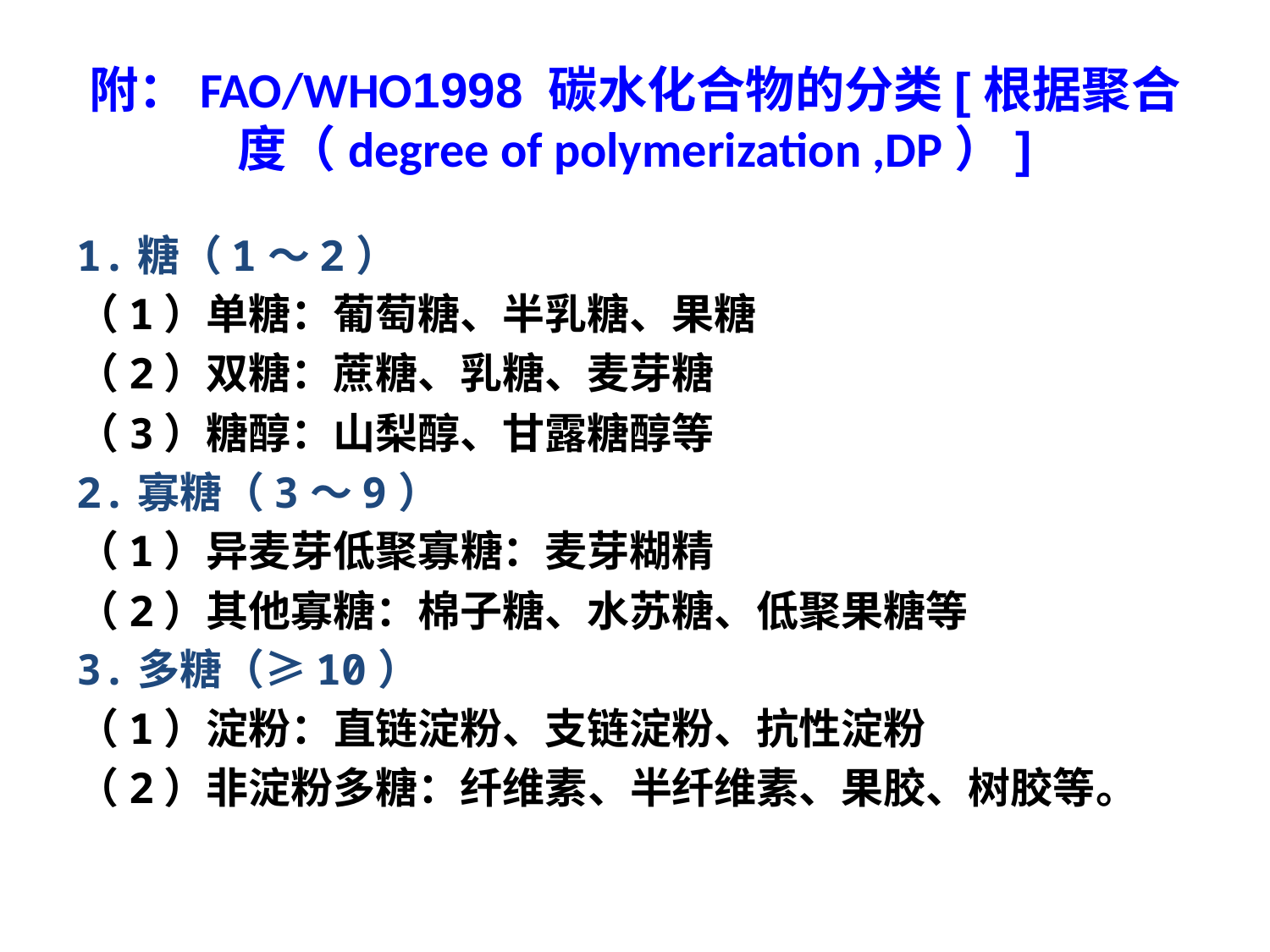

# 附：FAO/WHO1998 碳水化合物的分类[根据聚合度（degree of polymerization ,DP）]
1.糖（1～2）
（1）单糖：葡萄糖、半乳糖、果糖
（2）双糖：蔗糖、乳糖、麦芽糖
（3）糖醇：山梨醇、甘露糖醇等
2.寡糖（3～9）
（1）异麦芽低聚寡糖：麦芽糊精
（2）其他寡糖：棉子糖、水苏糖、低聚果糖等
3.多糖（≥10）
（1）淀粉：直链淀粉、支链淀粉、抗性淀粉
（2）非淀粉多糖：纤维素、半纤维素、果胶、树胶等。